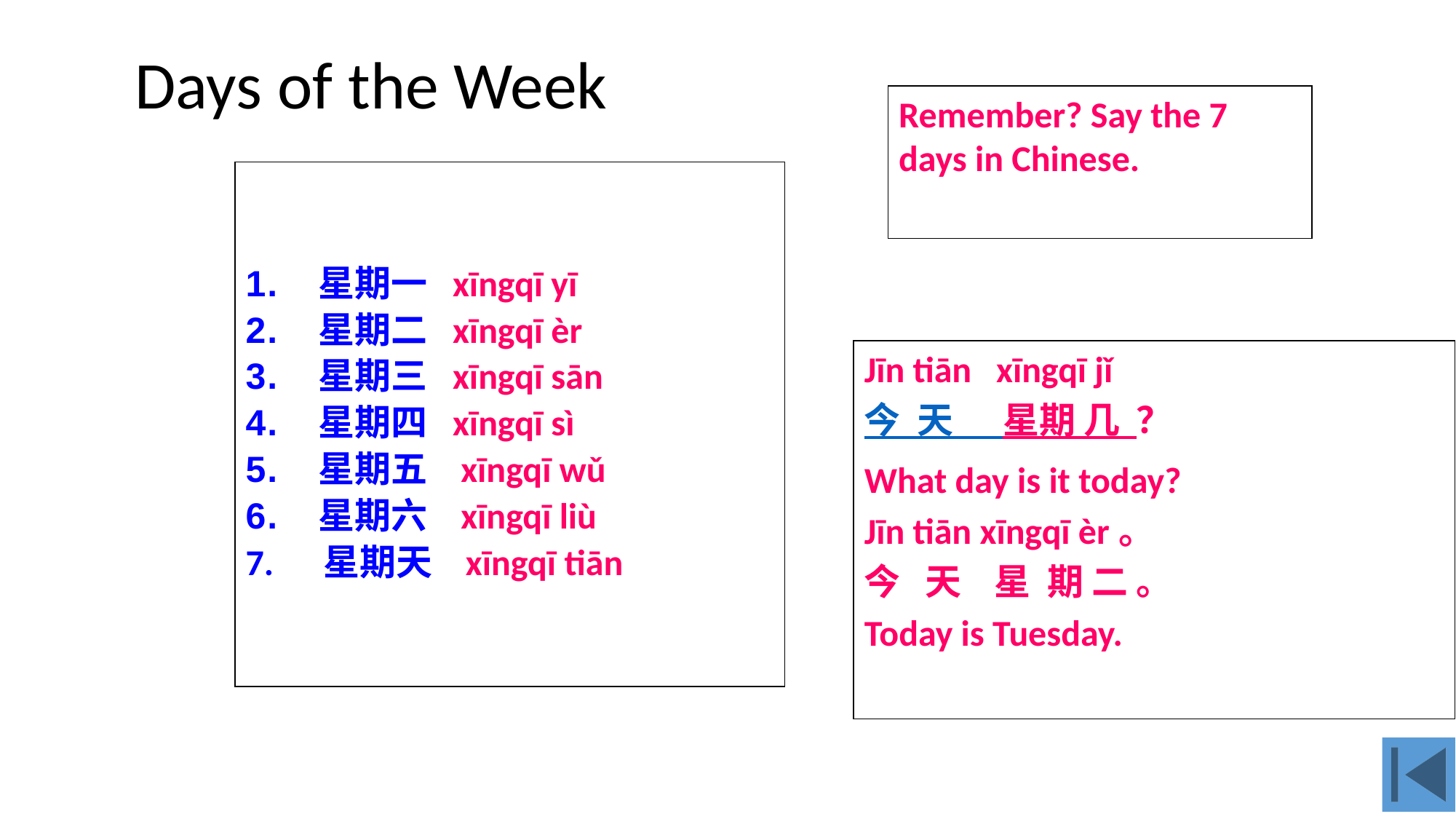

# Days of the Week
Remember? Say the 7 days in Chinese.

星期一  xīngqī yī
星期二  xīngqī èr
星期三  xīngqī sān
星期四  xīngqī sì
星期五   xīngqī wǔ
星期六   xīngqī liù
7.     星期天   xīngqī tiān

Jīn tiān   xīngqī jǐ
今  天      星期 几  ？
What day is it today?
Jīn tiān xīngqī èr。
今   天    星  期 二 。
Today is Tuesday.